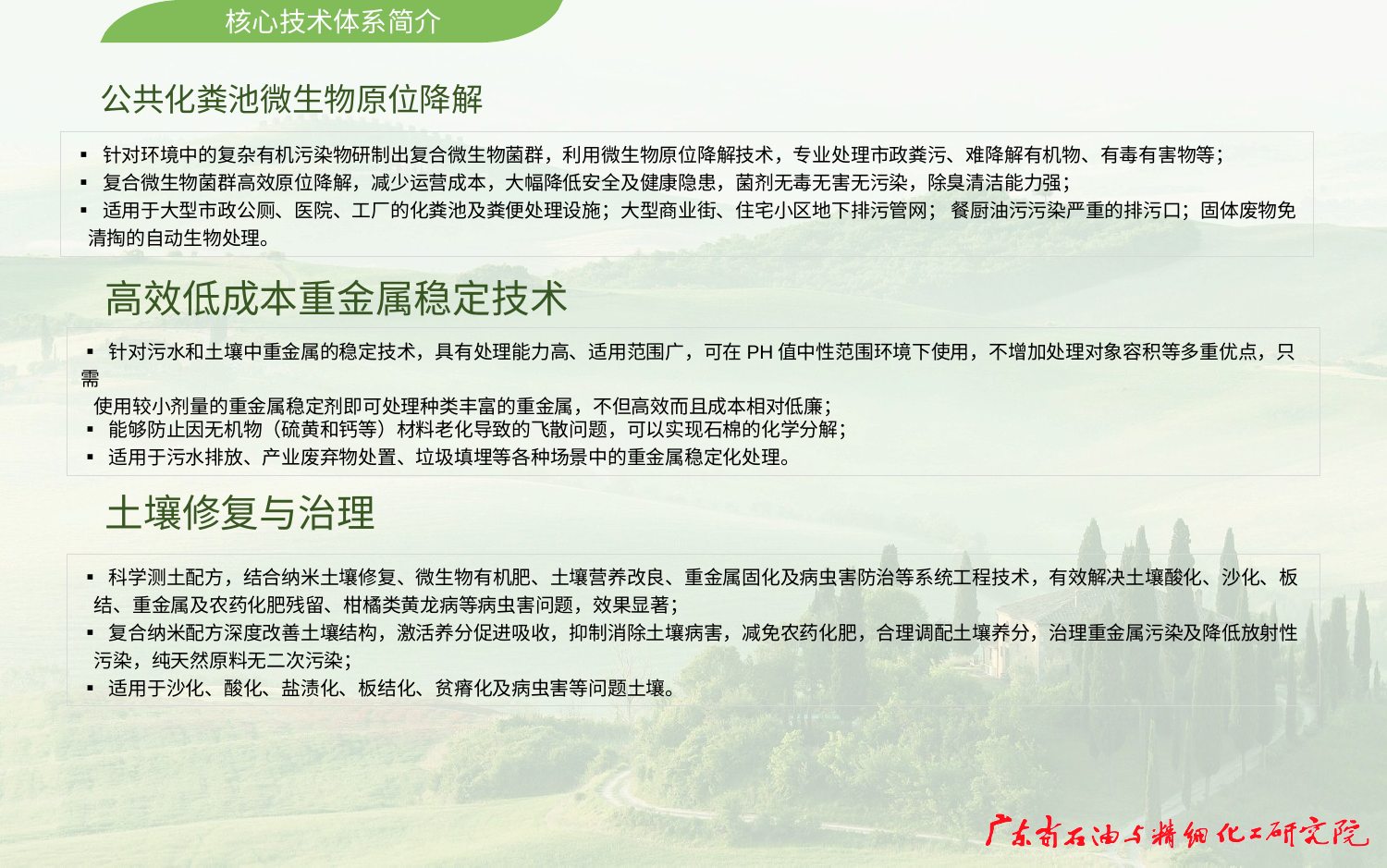

核心技术体系简介
公共化粪池微生物原位降解
▪ 针对环境中的复杂有机污染物研制出复合微生物菌群，利用微生物原位降解技术，专业处理市政粪污、难降解有机物、有毒有害物等；
▪ 复合微生物菌群高效原位降解，减少运营成本，大幅降低安全及健康隐患，菌剂无毒无害无污染，除臭清洁能力强；
▪ 适用于大型市政公厕、医院、工厂的化粪池及粪便处理设施；大型商业街、住宅小区地下排污管网； 餐厨油污污染严重的排污口；固体废物免
  清掏的自动生物处理。
# 高效低成本重金属稳定技术
▪ 针对污水和土壤中重金属的稳定技术，具有处理能力高、适用范围广，可在PH值中性范围环境下使用，不增加处理对象容积等多重优点，只需
  使用较小剂量的重金属稳定剂即可处理种类丰富的重金属，不但高效而且成本相对低廉；
▪ 能够防止因无机物（硫黄和钙等）材料老化导致的飞散问题，可以实现石棉的化学分解；
▪ 适用于污水排放、产业废弃物处置、垃圾填埋等各种场景中的重金属稳定化处理。
土壤修复与治理
▪ 科学测土配方，结合纳米土壤修复、微生物有机肥、土壤营养改良、重金属固化及病虫害防治等系统工程技术，有效解决土壤酸化、沙化、板
  结、重金属及农药化肥残留、柑橘类黄龙病等病虫害问题，效果显著；
▪ 复合纳米配方深度改善土壤结构，激活养分促进吸收，抑制消除土壤病害，减免农药化肥，合理调配土壤养分，治理重金属污染及降低放射性
  污染，纯天然原料无二次污染；
▪ 适用于沙化、酸化、盐渍化、板结化、贫瘠化及病虫害等问题土壤。